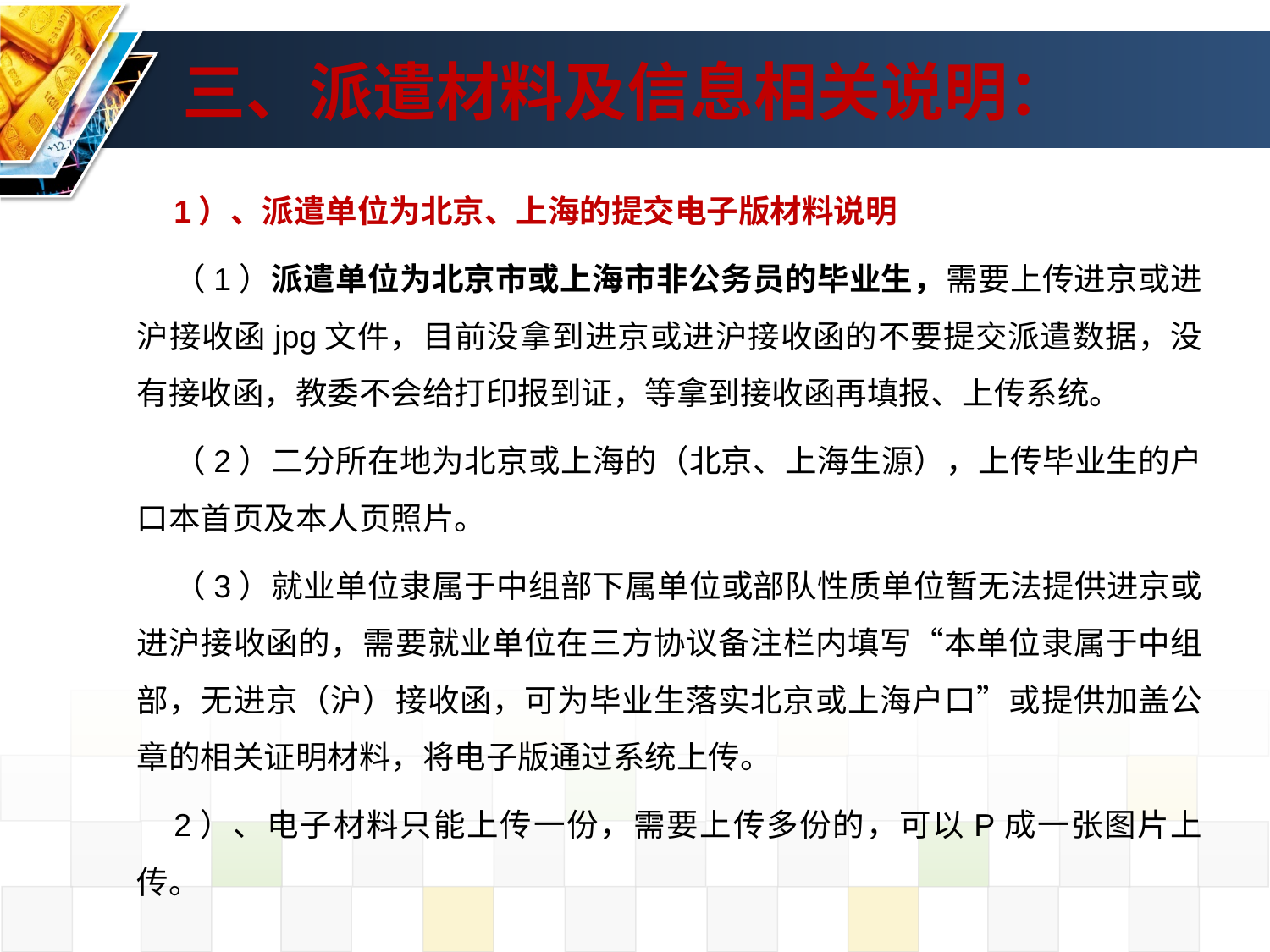

# 三、派遣材料及信息相关说明：
1）、派遣单位为北京、上海的提交电子版材料说明
（1）派遣单位为北京市或上海市非公务员的毕业生，需要上传进京或进沪接收函jpg文件，目前没拿到进京或进沪接收函的不要提交派遣数据，没有接收函，教委不会给打印报到证，等拿到接收函再填报、上传系统。
（2）二分所在地为北京或上海的（北京、上海生源），上传毕业生的户口本首页及本人页照片。
（3）就业单位隶属于中组部下属单位或部队性质单位暂无法提供进京或进沪接收函的，需要就业单位在三方协议备注栏内填写“本单位隶属于中组部，无进京（沪）接收函，可为毕业生落实北京或上海户口”或提供加盖公章的相关证明材料，将电子版通过系统上传。
2）、电子材料只能上传一份，需要上传多份的，可以P成一张图片上传。